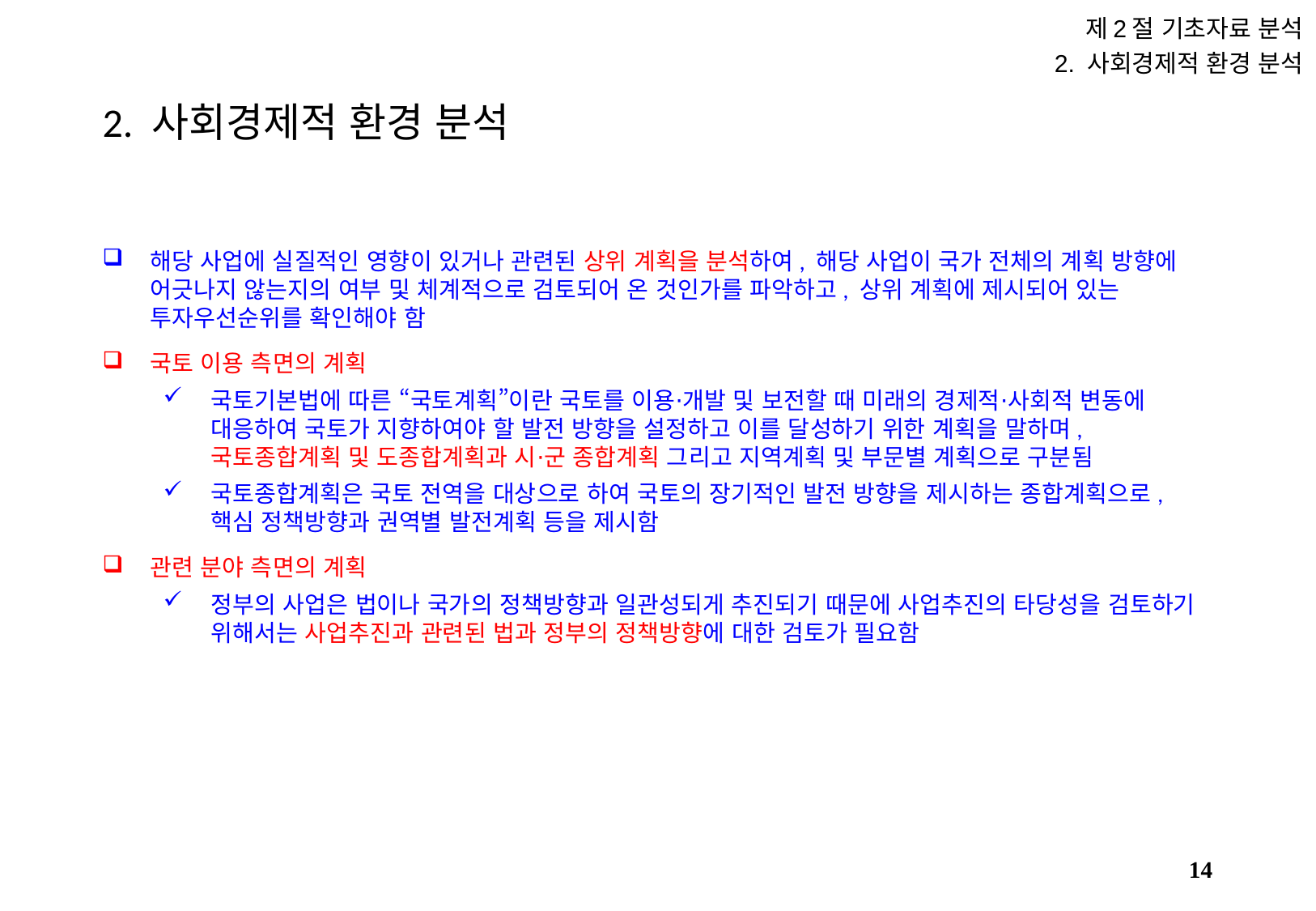

제2절 기초자료 분석
2. 사회경제적 환경 분석
# 2. 사회경제적 환경 분석
해당 사업에 실질적인 영향이 있거나 관련된 상위 계획을 분석하여, 해당 사업이 국가 전체의 계획 방향에 어긋나지 않는지의 여부 및 체계적으로 검토되어 온 것인가를 파악하고, 상위 계획에 제시되어 있는 투자우선순위를 확인해야 함
국토 이용 측면의 계획
국토기본법에 따른 “국토계획”이란 국토를 이용⋅개발 및 보전할 때 미래의 경제적⋅사회적 변동에 대응하여 국토가 지향하여야 할 발전 방향을 설정하고 이를 달성하기 위한 계획을 말하며, 국토종합계획 및 도종합계획과 시⋅군 종합계획 그리고 지역계획 및 부문별 계획으로 구분됨
국토종합계획은 국토 전역을 대상으로 하여 국토의 장기적인 발전 방향을 제시하는 종합계획으로, 핵심 정책방향과 권역별 발전계획 등을 제시함
관련 분야 측면의 계획
정부의 사업은 법이나 국가의 정책방향과 일관성되게 추진되기 때문에 사업추진의 타당성을 검토하기 위해서는 사업추진과 관련된 법과 정부의 정책방향에 대한 검토가 필요함

14